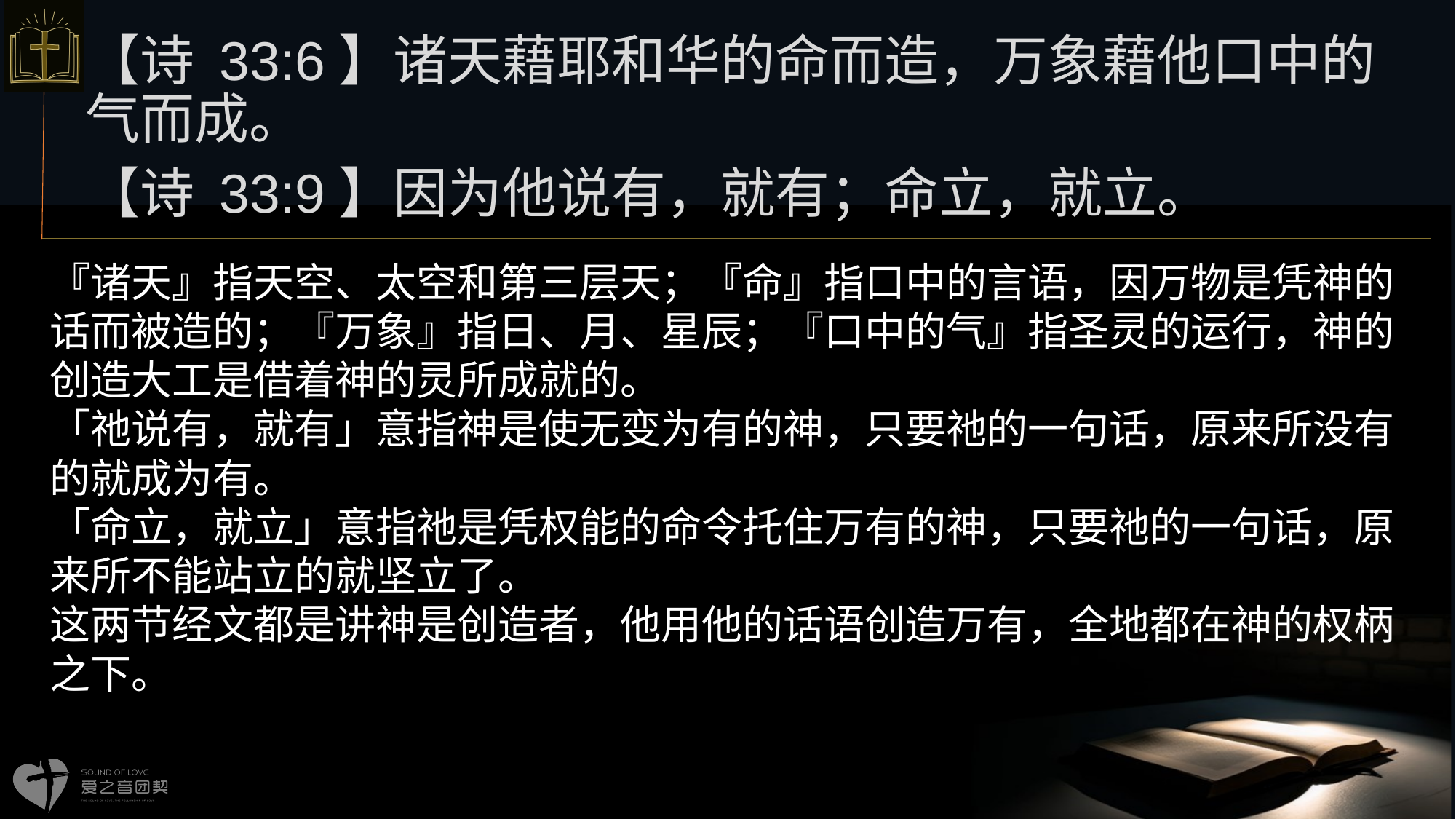

【诗 33:6】诸天藉耶和华的命而造，万象藉他口中的气而成。
【诗 33:9】因为他说有，就有；命立，就立。
# 『诸天』指天空、太空和第三层天；『命』指口中的言语，因万物是凭神的话而被造的；『万象』指日、月、星辰；『口中的气』指圣灵的运行，神的创造大工是借着神的灵所成就的。 「祂说有，就有」意指神是使无变为有的神，只要祂的一句话，原来所没有的就成为有。 「命立，就立」意指祂是凭权能的命令托住万有的神，只要祂的一句话，原来所不能站立的就坚立了。 这两节经文都是讲神是创造者，他用他的话语创造万有，全地都在神的权柄之下。